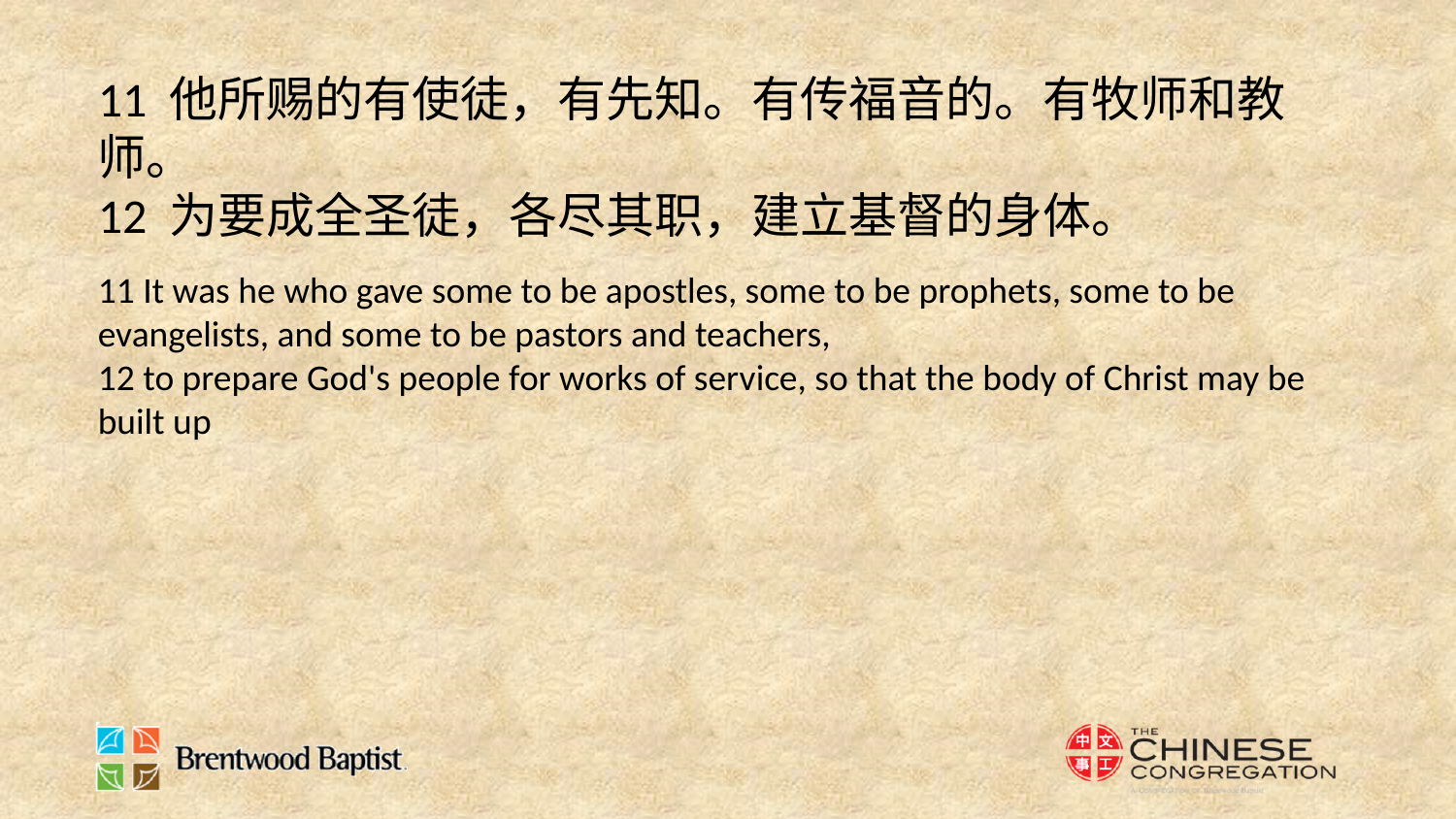

11 他所赐的有使徒，有先知。有传福音的。有牧师和教师。
12 为要成全圣徒，各尽其职，建立基督的身体。

11 It was he who gave some to be apostles, some to be prophets, some to be evangelists, and some to be pastors and teachers,
12 to prepare God's people for works of service, so that the body of Christ may be built up